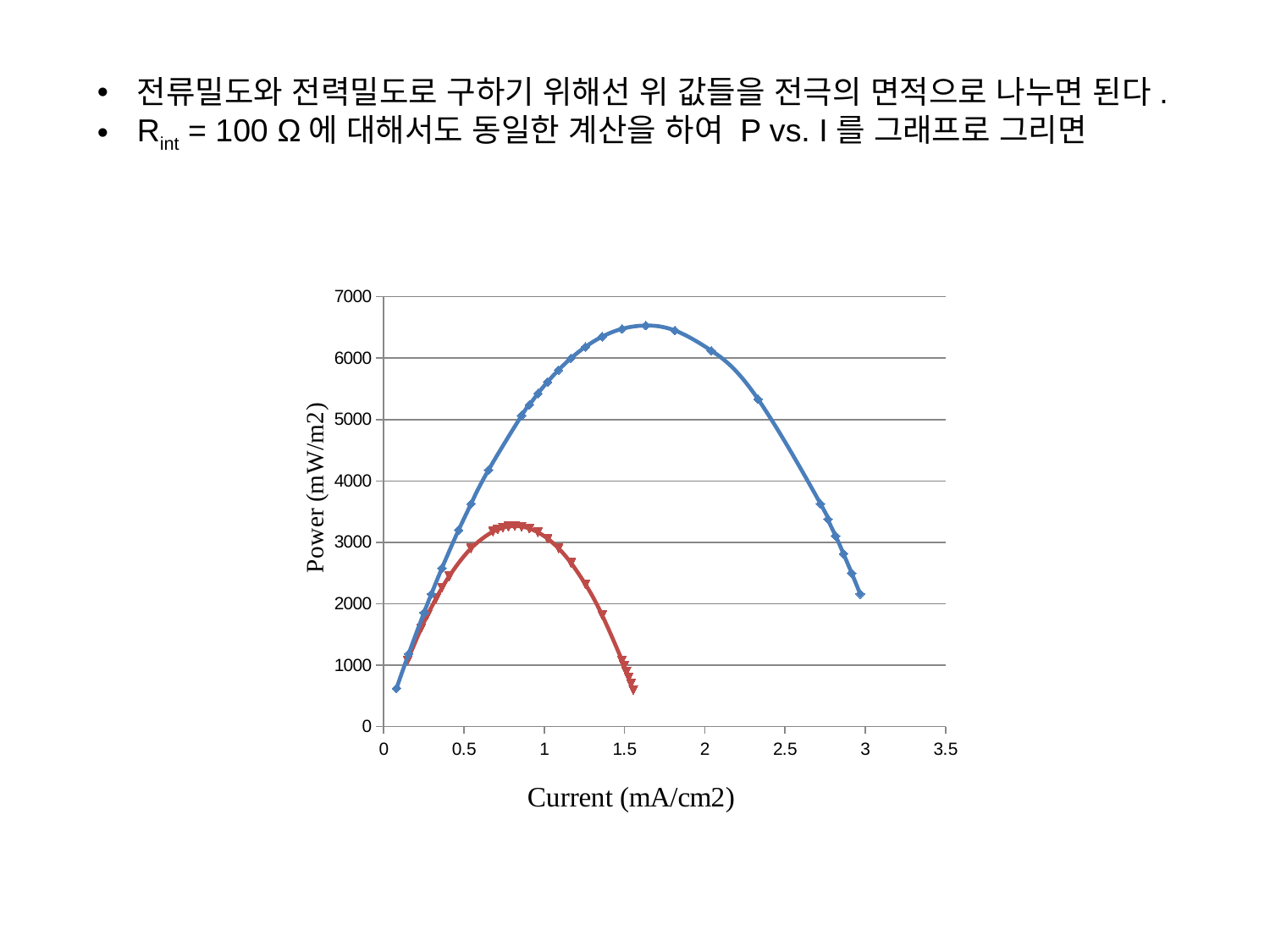

전류밀도와 전력밀도로 구하기 위해선 위 값들을 전극의 면적으로 나누면 된다.
Rint = 100 Ω에 대해서도 동일한 계산을 하여 P vs. I를 그래프로 그리면

### Chart

| Category |  |  |
|---|---|---|